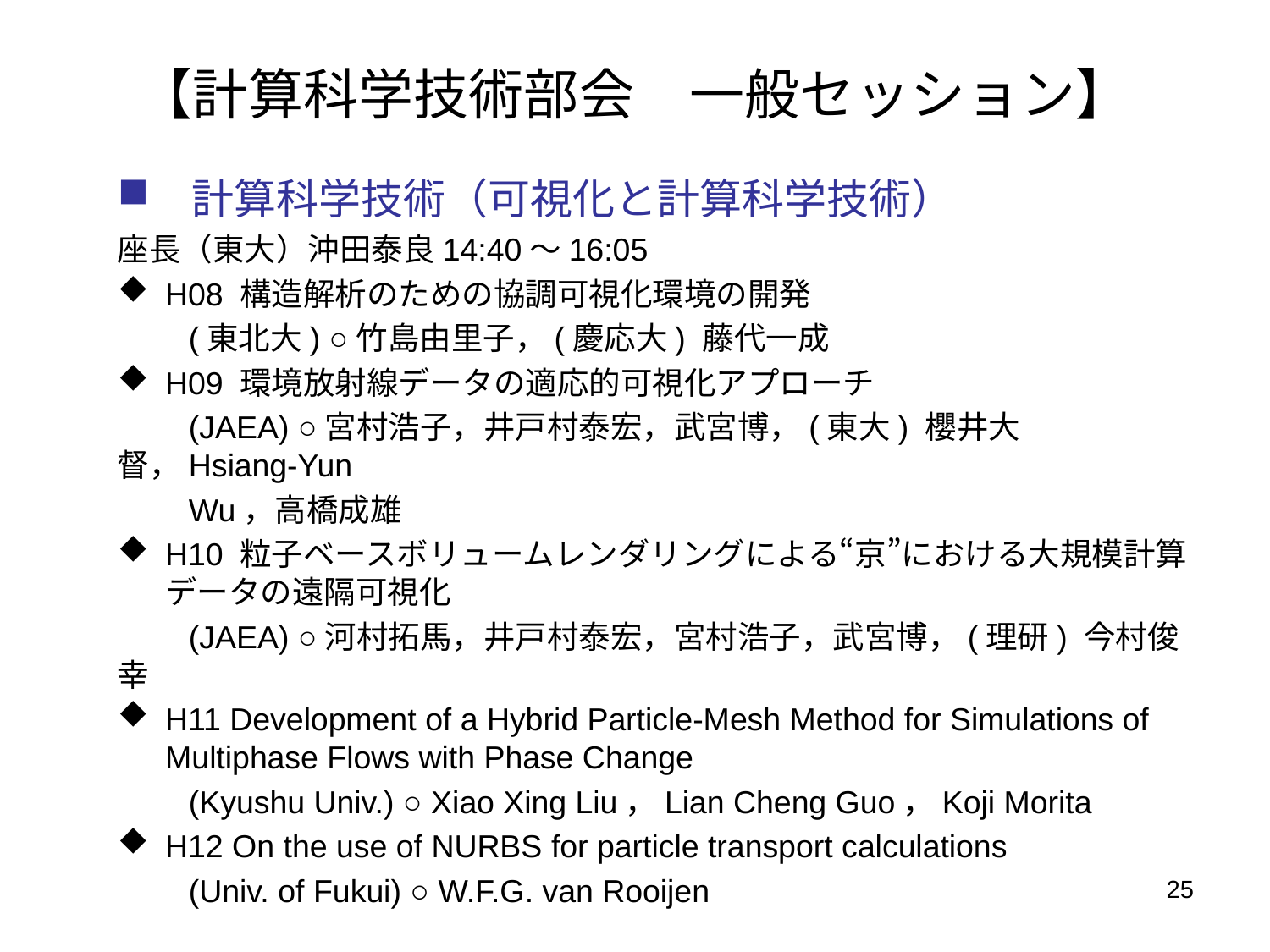

【計算科学技術部会　一般セッション】
計算科学技術（可視化と計算科学技術）
座長（東大）沖田泰良14:40～16:05
H08 構造解析のための協調可視化環境の開発
　　(東北大) ○竹島由里子，(慶応大) 藤代一成
H09 環境放射線データの適応的可視化アプローチ
　　(JAEA) ○宮村浩子，井戸村泰宏，武宮博，(東大) 櫻井大督，Hsiang-Yun
　　Wu，高橋成雄
H10 粒子ベースボリュームレンダリングによる“京”における大規模計算データの遠隔可視化
　　(JAEA) ○河村拓馬，井戸村泰宏，宮村浩子，武宮博，(理研) 今村俊幸
H11 Development of a Hybrid Particle-Mesh Method for Simulations of Multiphase Flows with Phase Change
　　(Kyushu Univ.) ○ Xiao Xing Liu，Lian Cheng Guo，Koji Morita
H12 On the use of NURBS for particle transport calculations
　　(Univ. of Fukui) ○ W.F.G. van Rooijen
25